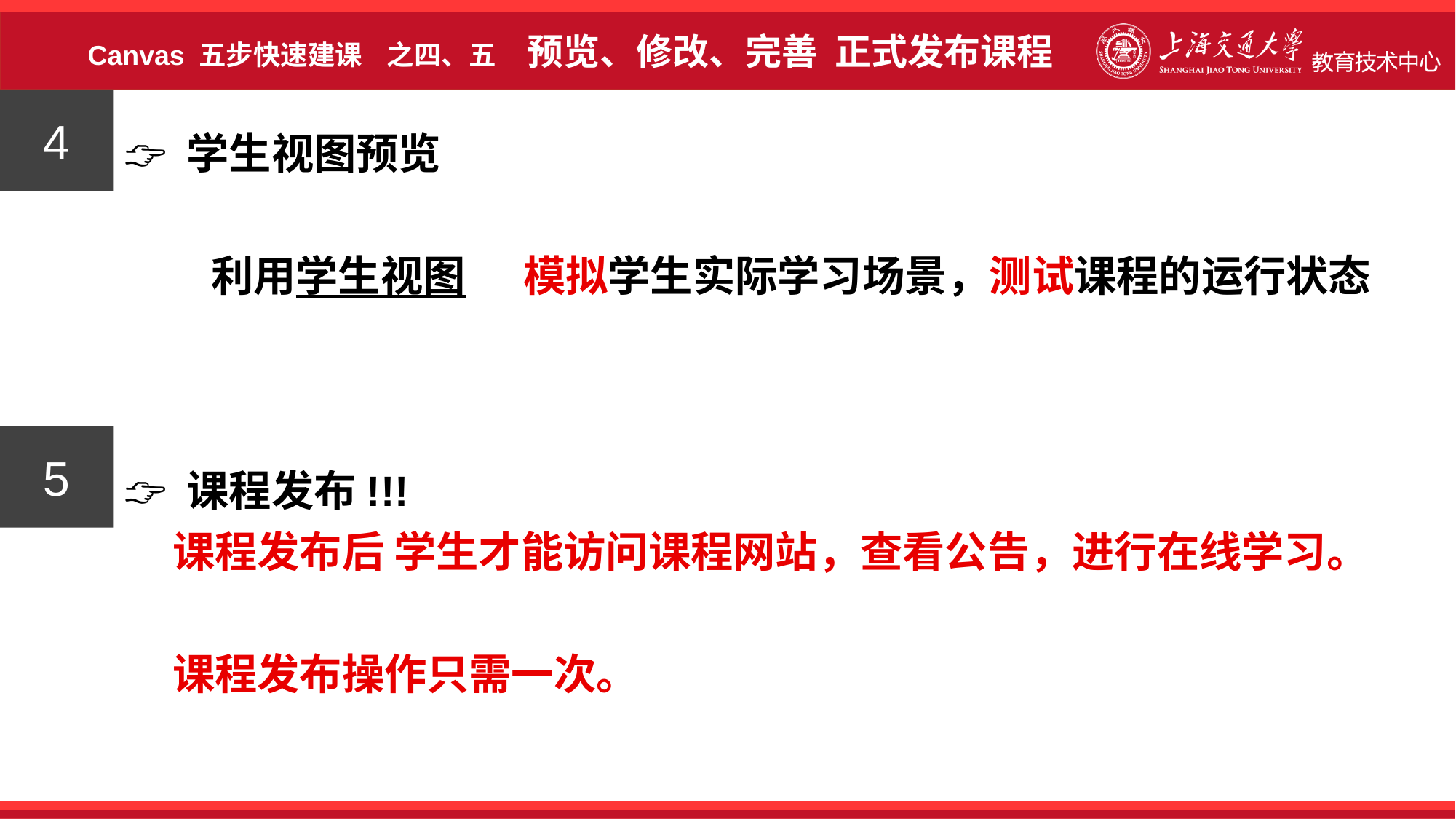

Canvas 五步快速建课    之四、五     预览、修改、完善  正式发布课程
4
👉 学生视图预览

        利用学生视图      模拟学生实际学习场景，测试课程的运行状态

5
👉 课程发布!!!
    课程发布后 学生才能访问课程网站，查看公告，进行在线学习。

    课程发布操作只需一次。